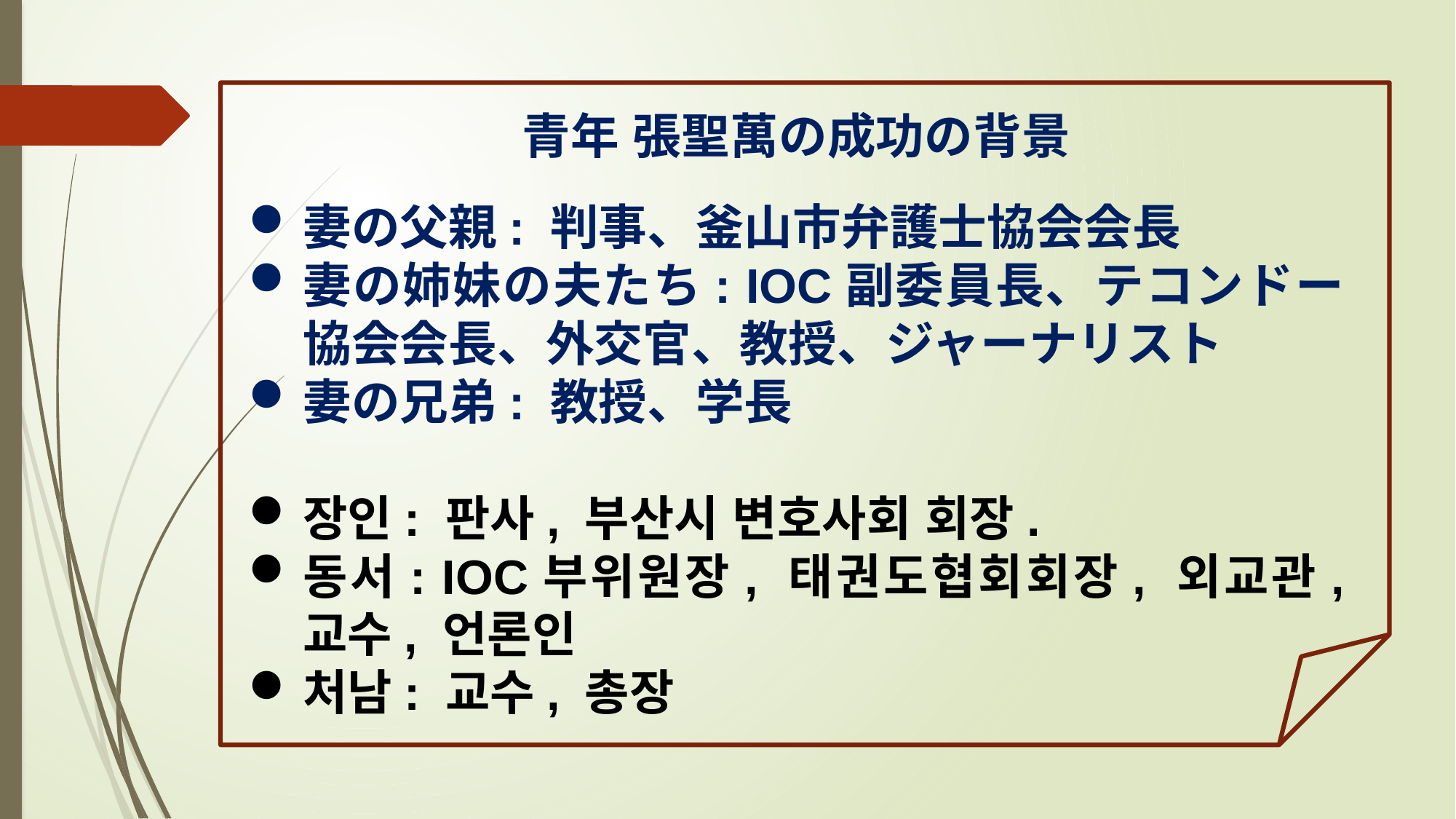

青年 張聖萬の成功の背景

妻の父親: 判事、釜山市弁護士協会会長
妻の姉妹の夫たち: IOC副委員長、テコンドー協会会長、外交官、教授、ジャーナリスト
妻の兄弟: 教授、学長

장인: 판사, 부산시 변호사회 회장.
동서: IOC부위원장, 태권도협회회장, 외교관, 교수, 언론인
처남: 교수, 총장